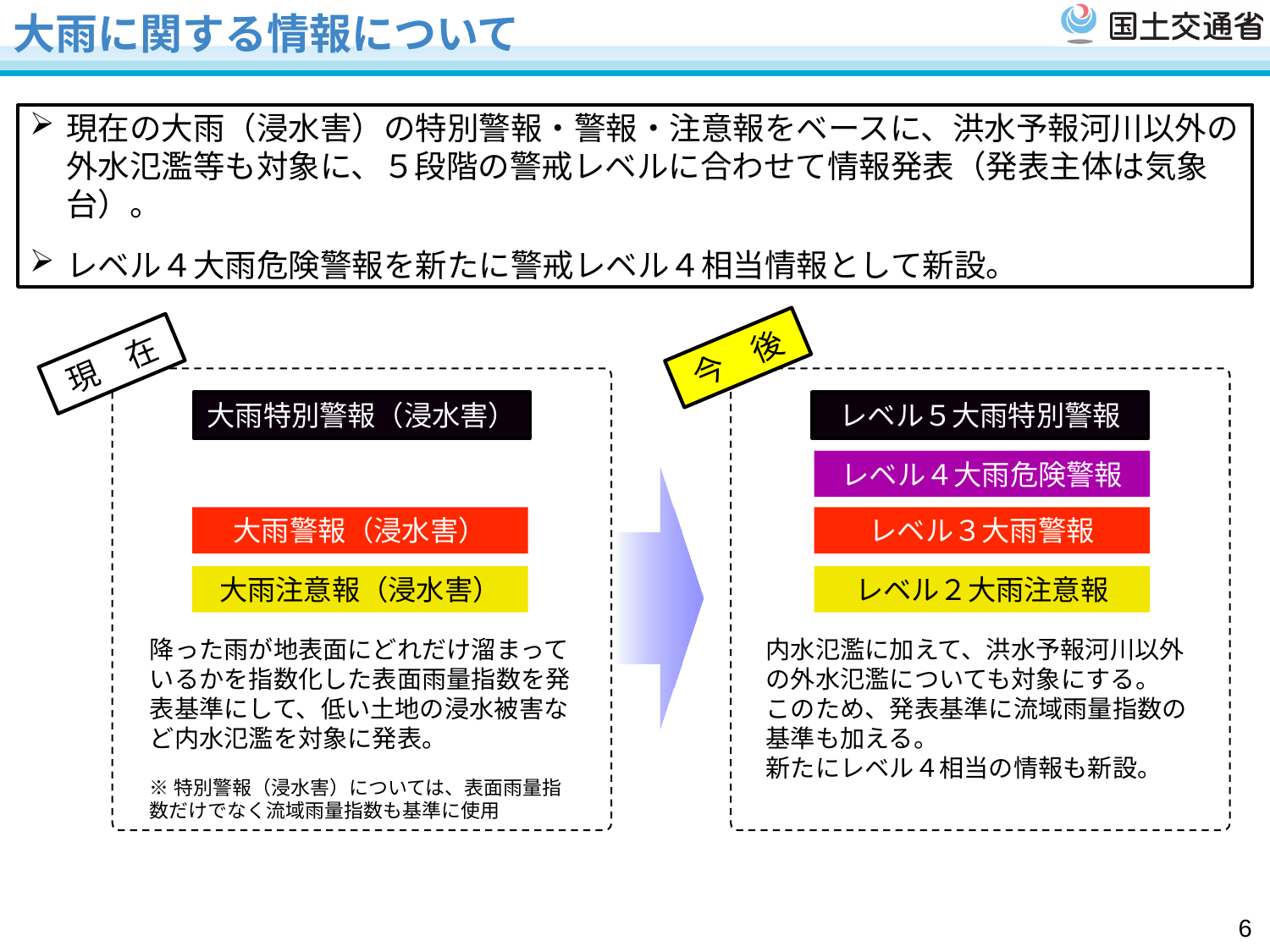

# 大雨に関する情報について
現在の大雨（浸水害）の特別警報・警報・注意報をベースに、洪水予報河川以外の外水氾濫等も対象に、５段階の警戒レベルに合わせて情報発表（発表主体は気象台）。

レベル４大雨危険警報を新たに警戒レベル４相当情報として新設。
今　後
現　在

大雨特別警報（浸水害）
レベル５大雨特別警報
レベル４大雨危険警報

大雨警報（浸水害）
レベル３大雨警報
大雨注意報（浸水害）
レベル２大雨注意報
降った雨が地表面にどれだけ溜まっているかを指数化した表面雨量指数を発表基準にして、低い土地の浸水被害など内水氾濫を対象に発表。

※特別警報（浸水害）については、表面雨量指数だけでなく流域雨量指数も基準に使用
内水氾濫に加えて、洪水予報河川以外の外水氾濫についても対象にする。
このため、発表基準に流域雨量指数の基準も加える。
新たにレベル４相当の情報も新設。